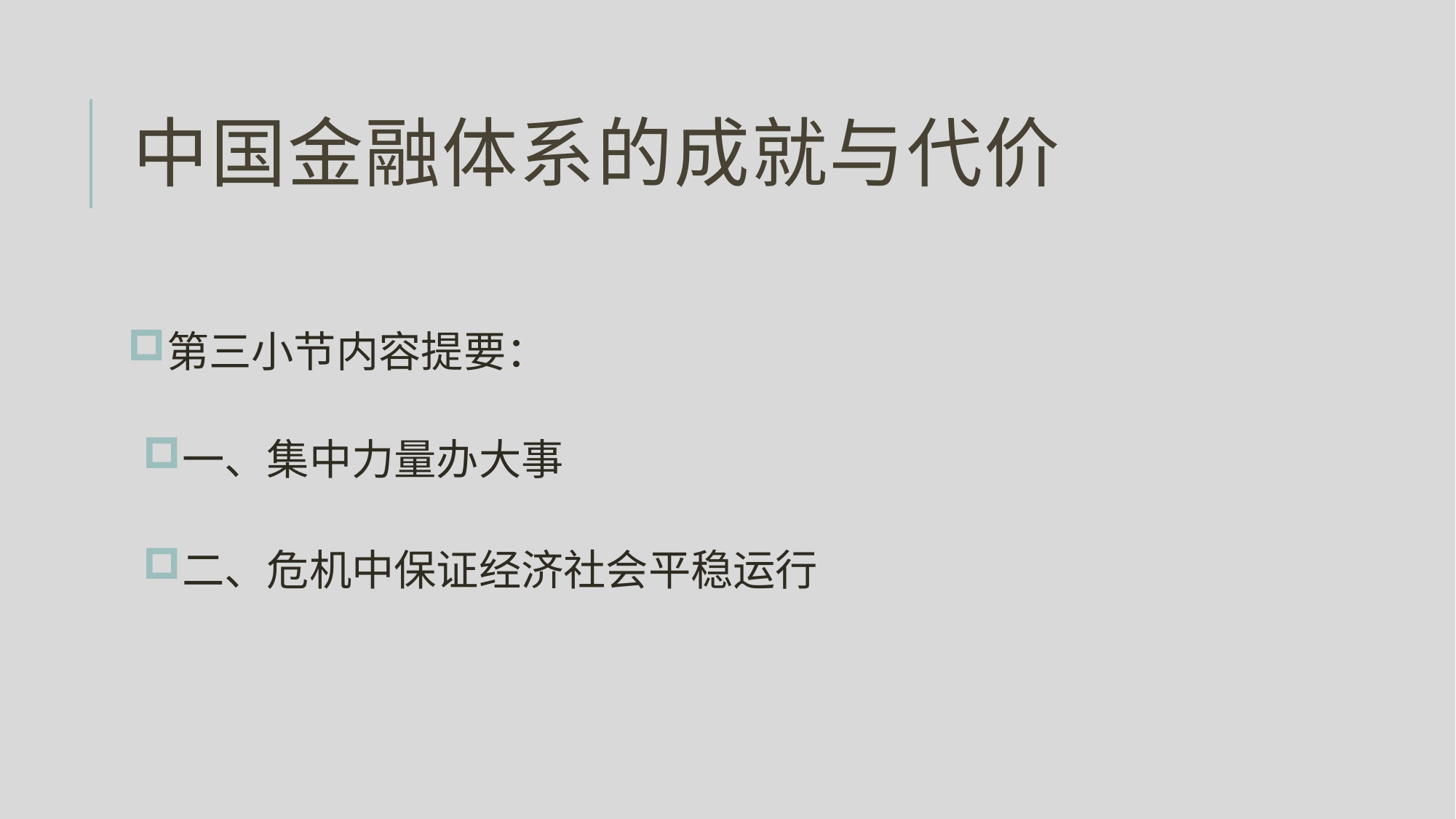

# 中国金融体系的成就与代价
第三小节内容提要：
一、集中力量办大事
二、危机中保证经济社会平稳运行